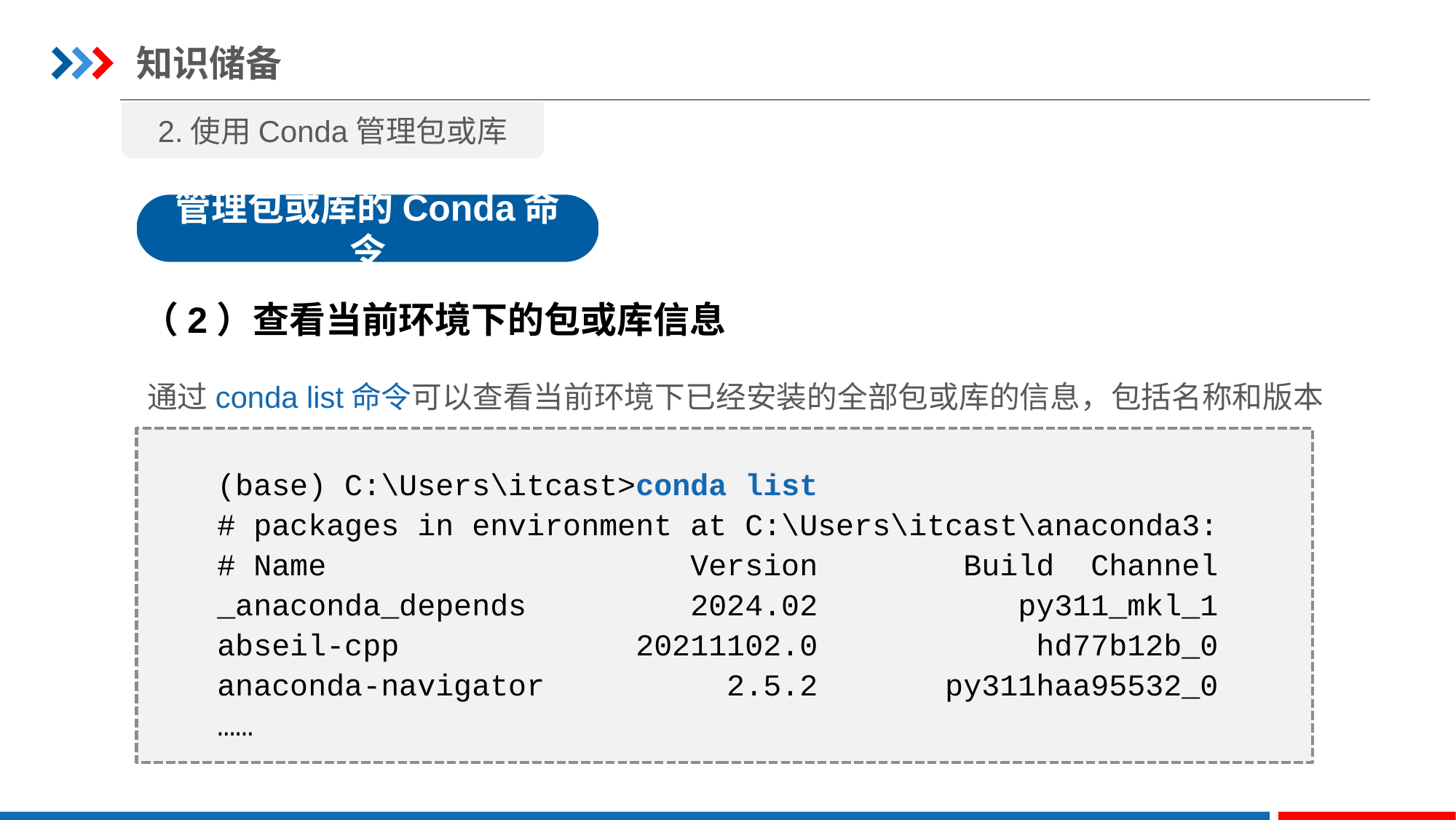

知识储备

2.使用Conda管理包或库
管理包或库的Conda命令
（2）查看当前环境下的包或库信息
通过conda list命令可以查看当前环境下已经安装的全部包或库的信息，包括名称和版本号。

(base) C:\Users\itcast>conda list
# packages in environment at C:\Users\itcast\anaconda3:
# Name                    Version        Build  Channel
_anaconda_depends         2024.02           py311_mkl_1
abseil-cpp             20211102.0            hd77b12b_0
anaconda-navigator          2.5.2       py311haa95532_0
……